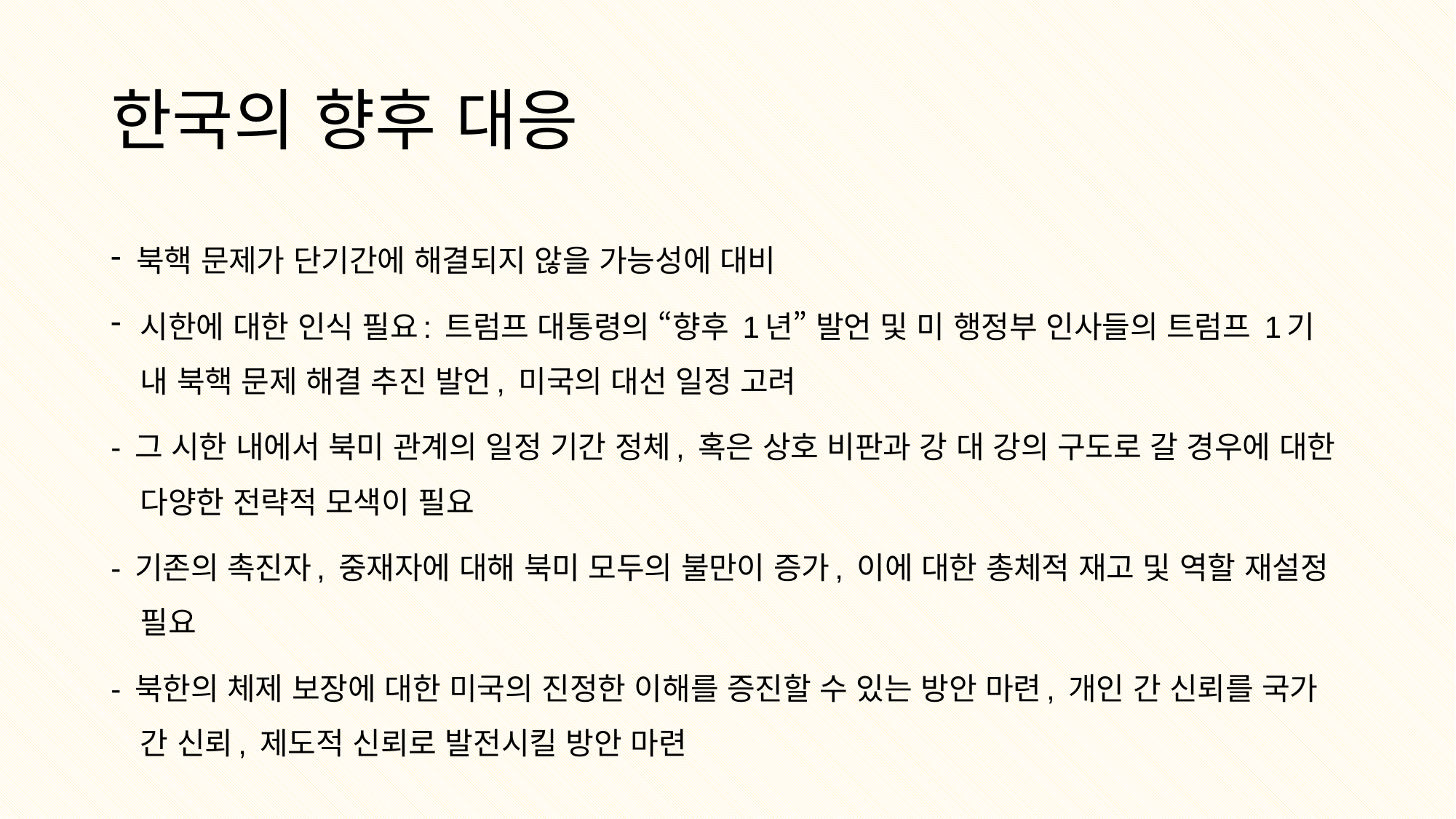

# 한국의 향후 대응
북핵 문제가 단기간에 해결되지 않을 가능성에 대비
시한에 대한 인식 필요: 트럼프 대통령의 “향후 1년” 발언 및 미 행정부 인사들의 트럼프 1기 내 북핵 문제 해결 추진 발언, 미국의 대선 일정 고려
- 그 시한 내에서 북미 관계의 일정 기간 정체, 혹은 상호 비판과 강 대 강의 구도로 갈 경우에 대한 다양한 전략적 모색이 필요
- 기존의 촉진자, 중재자에 대해 북미 모두의 불만이 증가, 이에 대한 총체적 재고 및 역할 재설정 필요
- 북한의 체제 보장에 대한 미국의 진정한 이해를 증진할 수 있는 방안 마련, 개인 간 신뢰를 국가 간 신뢰, 제도적 신뢰로 발전시킬 방안 마련